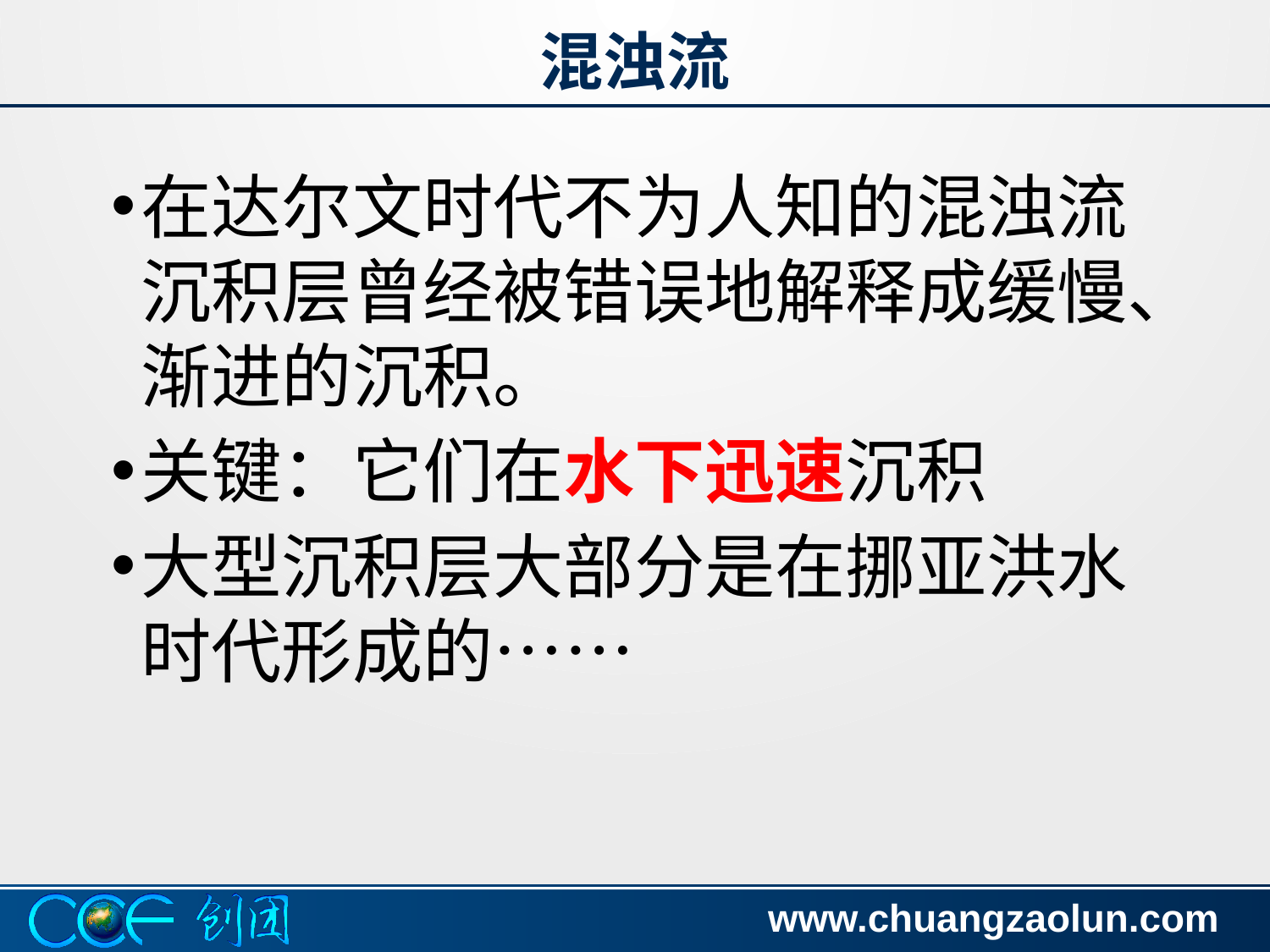

# 混浊流
在达尔文时代不为人知的混浊流沉积层曾经被错误地解释成缓慢、渐进的沉积。
关键：它们在水下迅速沉积
大型沉积层大部分是在挪亚洪水时代形成的……